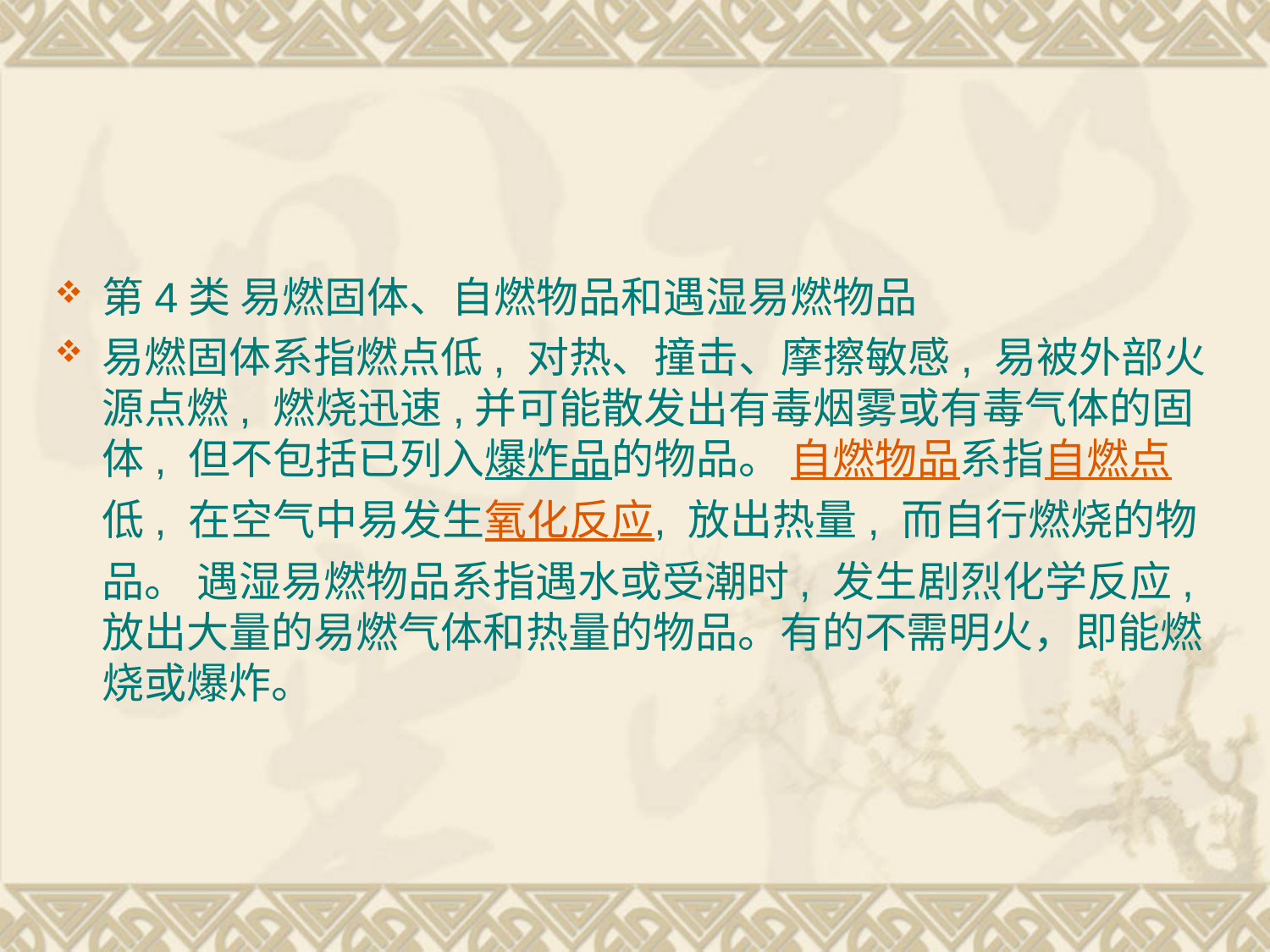

#
第4类 易燃固体、自燃物品和遇湿易燃物品
易燃固体系指燃点低, 对热、撞击、摩擦敏感, 易被外部火源点燃, 燃烧迅速,并可能散发出有毒烟雾或有毒气体的固体, 但不包括已列入爆炸品的物品。 自燃物品系指自燃点低, 在空气中易发生氧化反应, 放出热量, 而自行燃烧的物品。 遇湿易燃物品系指遇水或受潮时, 发生剧烈化学反应, 放出大量的易燃气体和热量的物品。有的不需明火，即能燃烧或爆炸。